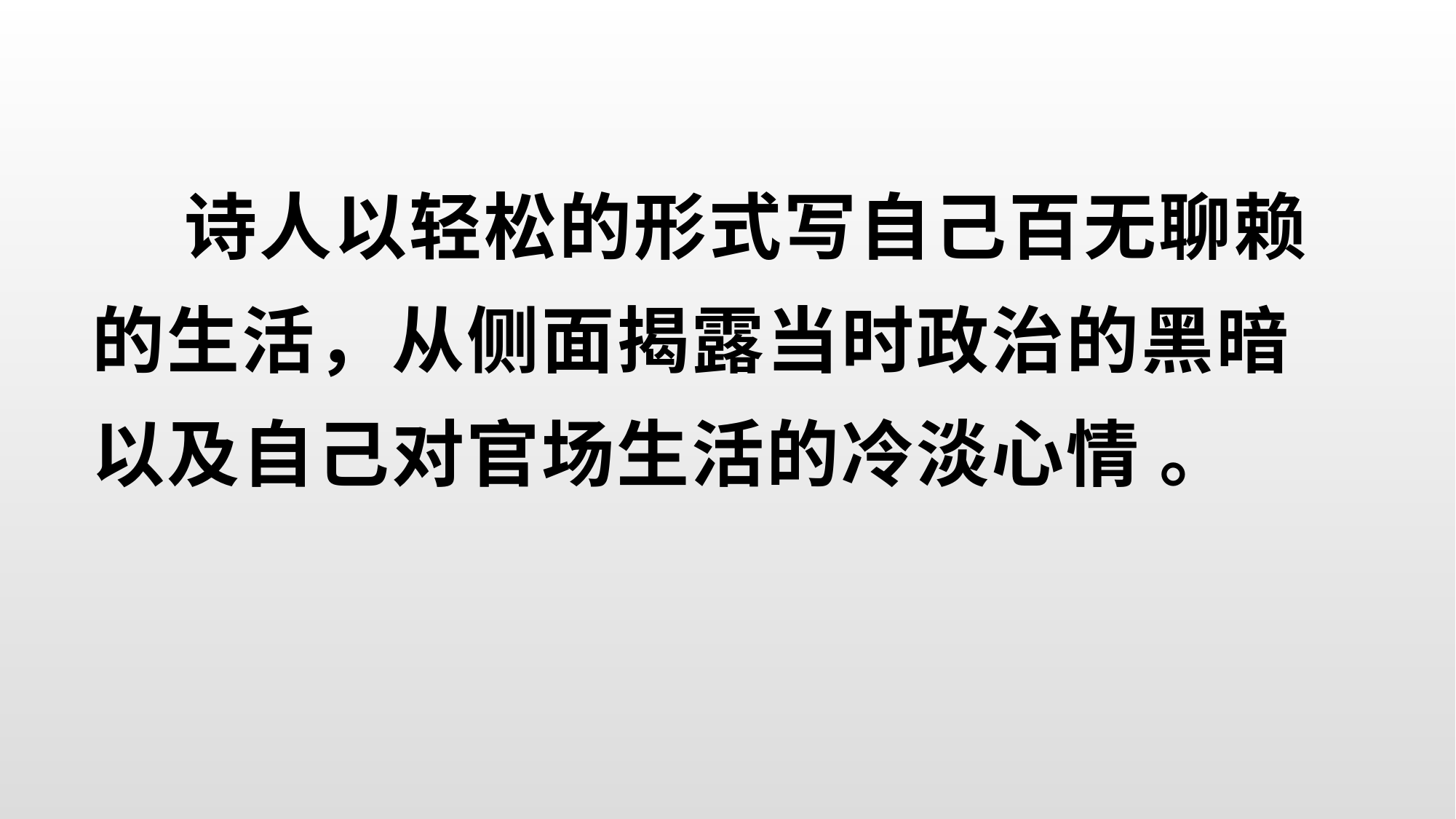

#
    诗人以轻松的形式写自己百无聊赖的生活，从侧面揭露当时政治的黑暗以及自己对官场生活的冷淡心情 。